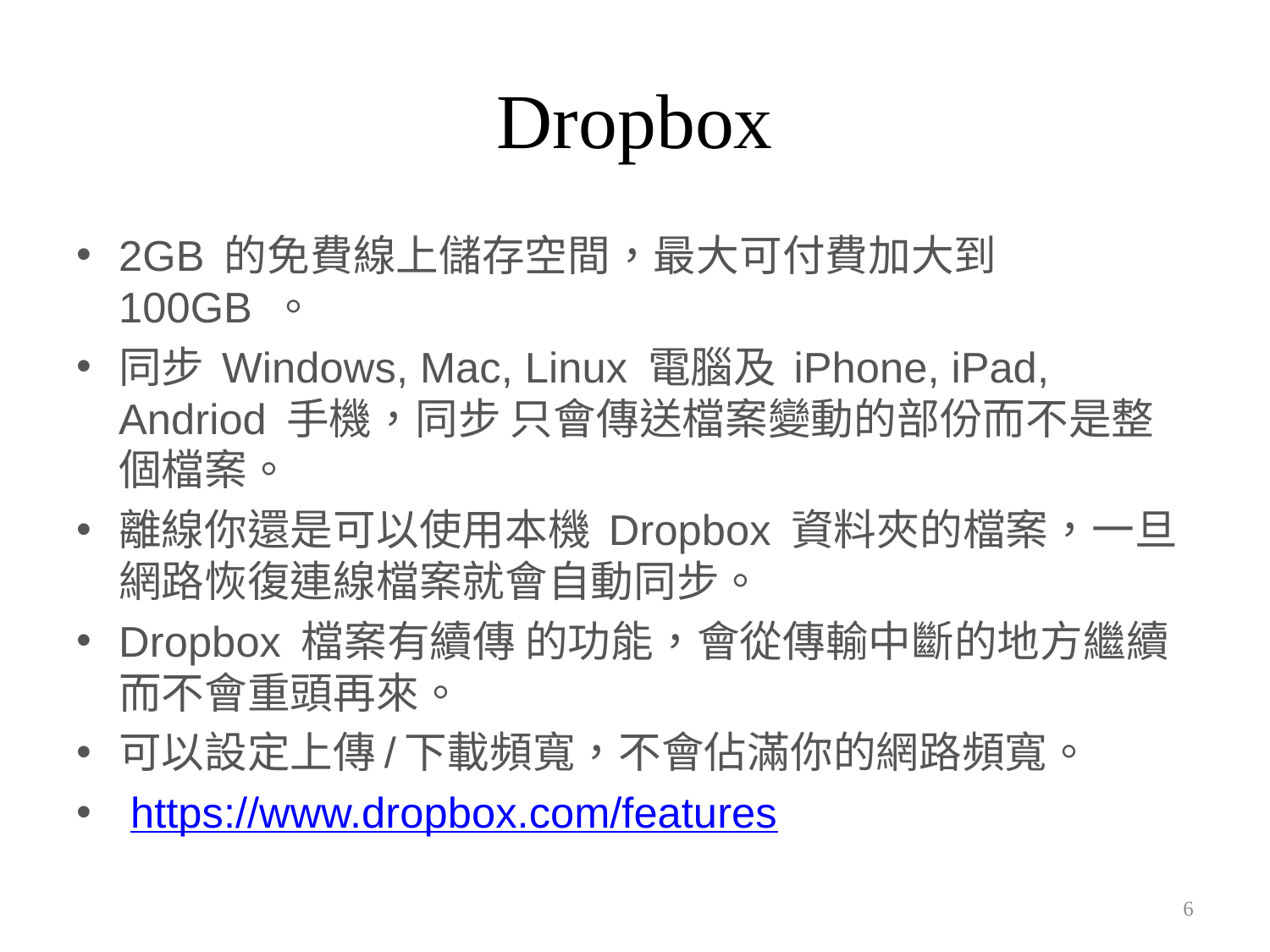

# Dropbox
2GB 的免費線上儲存空間，最大可付費加大到 100GB 。
同步 Windows, Mac, Linux 電腦及 iPhone, iPad, Andriod 手機，同步 只會傳送檔案變動的部份而不是整個檔案。
離線你還是可以使用本機 Dropbox 資料夾的檔案，一旦網路恢復連線檔案就會自動同步。
Dropbox 檔案有續傳 的功能，會從傳輸中斷的地方繼續而不會重頭再來。
可以設定上傳/下載頻寬，不會佔滿你的網路頻寬。
 https://www.dropbox.com/features

6